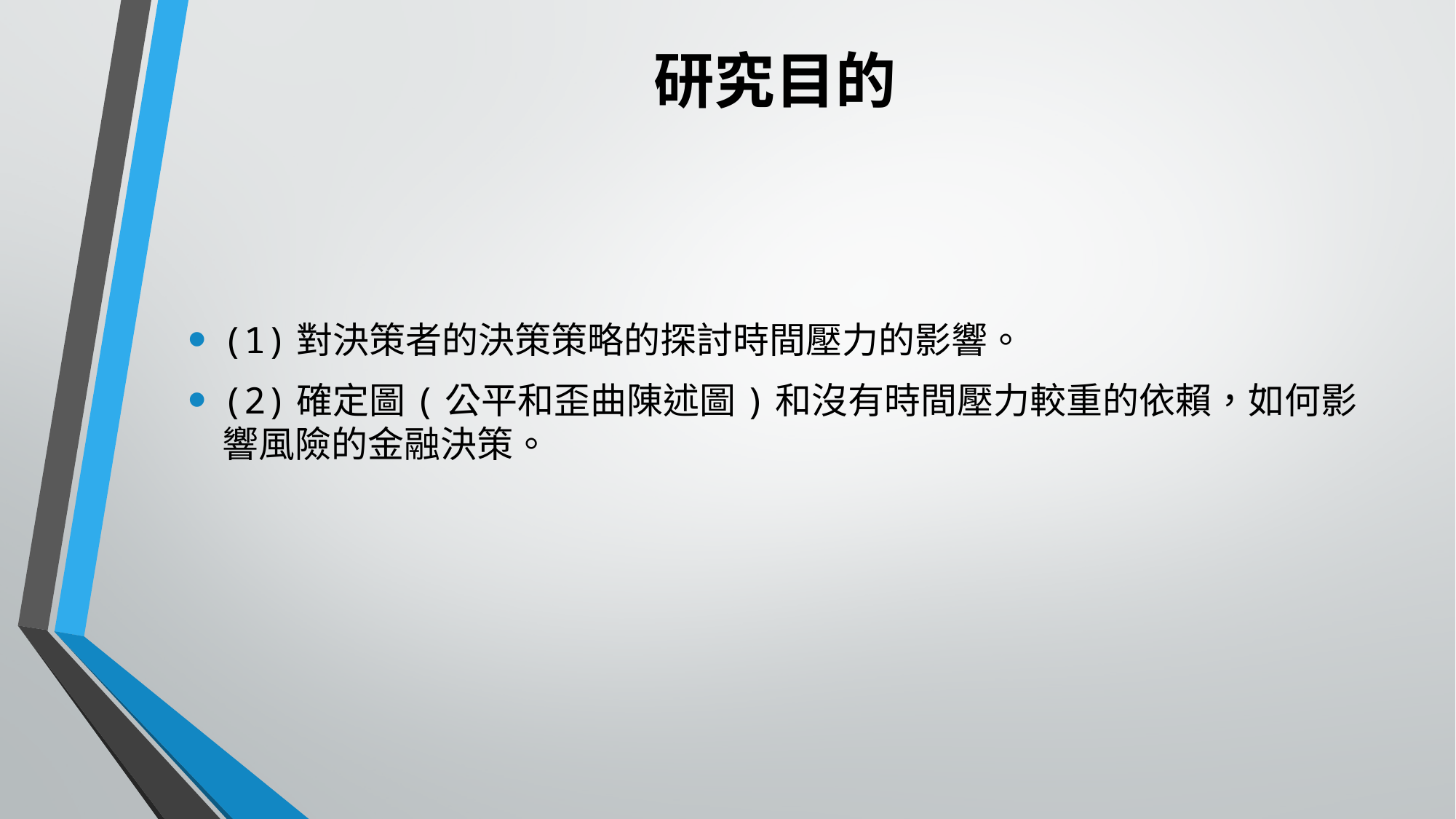

# 研究目的
(1)對決策者的決策策略的探討時間壓力的影響。
(2)確定圖(公平和歪曲陳述圖)和沒有時間壓力較重的依賴，如何影響風險的金融決策。